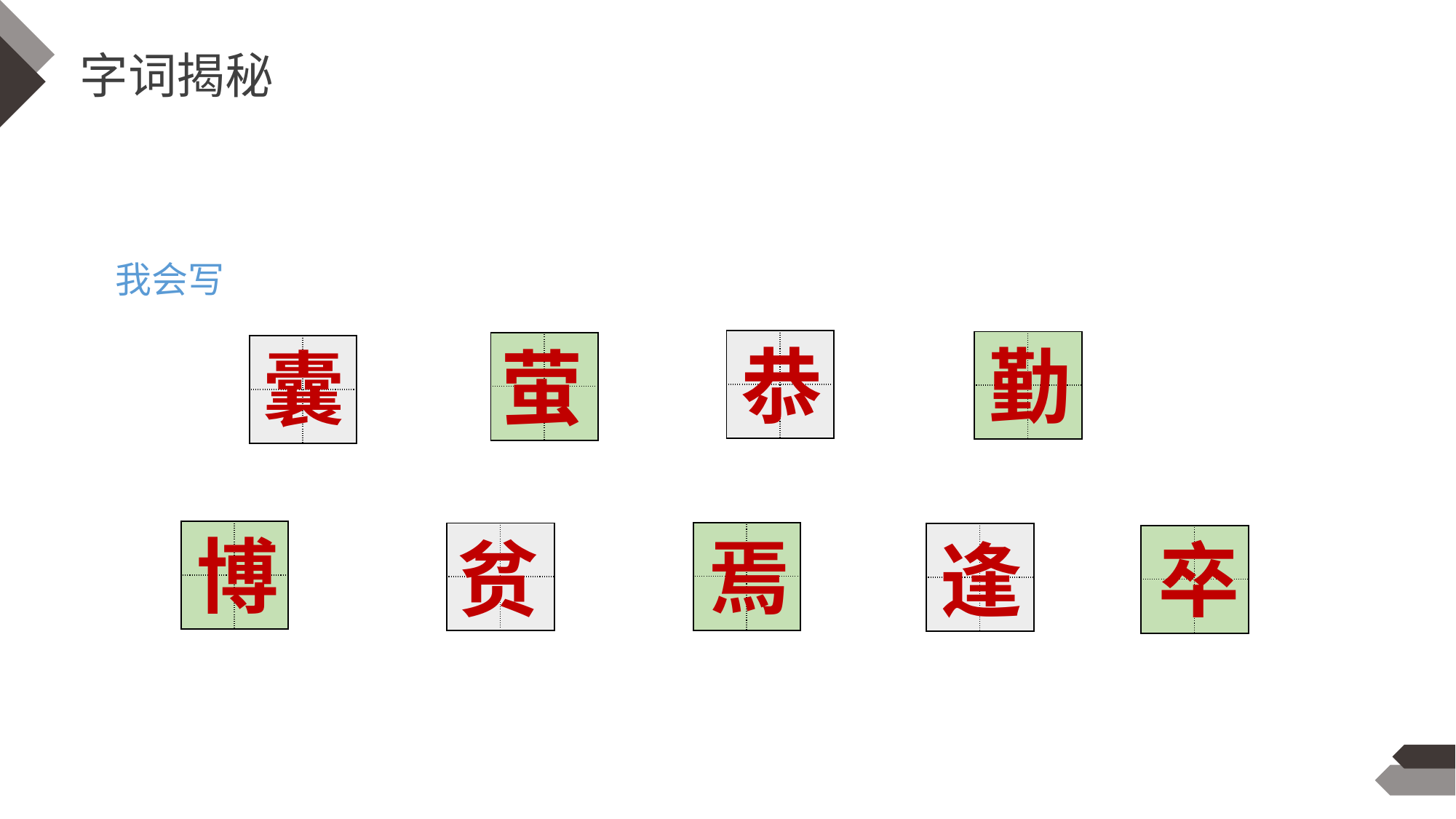

字词揭秘
我会写
勤
恭
|  |  |
| --- | --- |
|  |  |
|  |  |
| --- | --- |
|  |  |
萤
|  |  |
| --- | --- |
|  |  |
囊
|  |  |
| --- | --- |
|  |  |
博
焉
|  |  |
| --- | --- |
|  |  |
贫
|  |  |
| --- | --- |
|  |  |
|  |  |
| --- | --- |
|  |  |
卒
|  |  |
| --- | --- |
|  |  |
逢
|  |  |
| --- | --- |
|  |  |